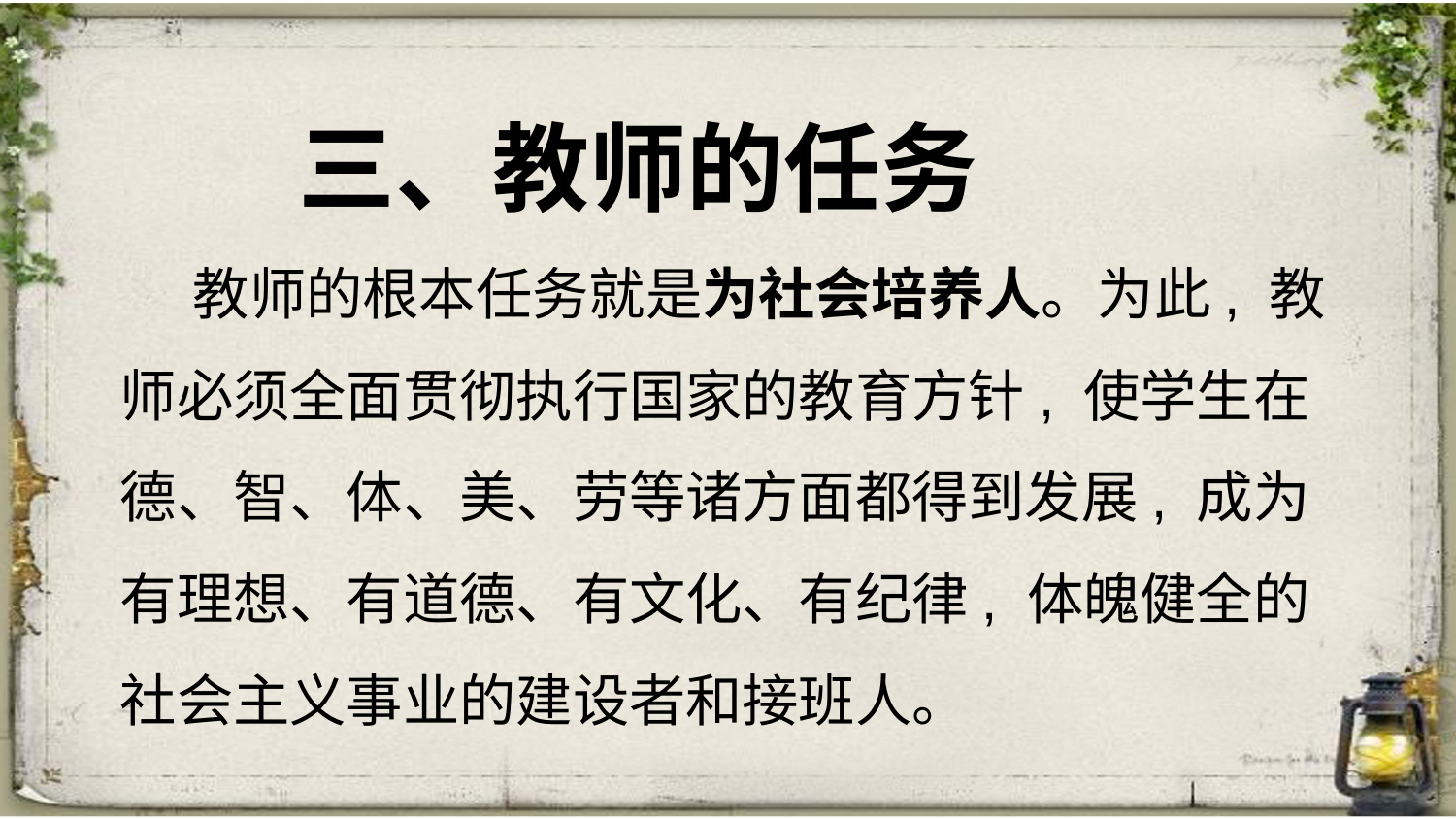

三、教师的任务
教师的根本任务就是为社会培养人。为此, 教师必须全面贯彻执行国家的教育方针, 使学生在德、智、体、美、劳等诸方面都得到发展, 成为有理想、有道德、有文化、有纪律, 体魄健全的社会主义事业的建设者和接班人。